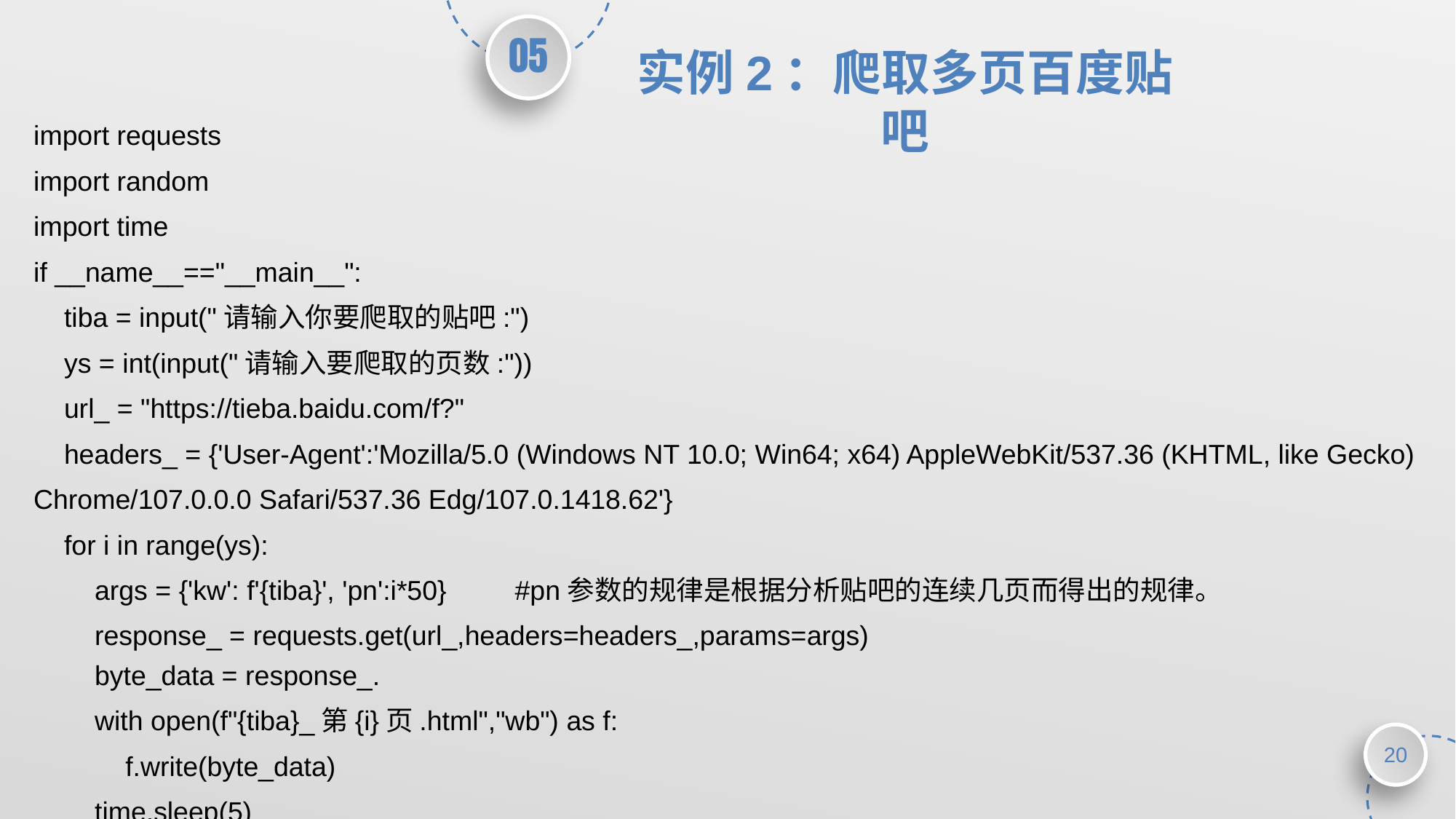

实例2：爬取多页百度贴吧
import requests
import random
import time
if __name__=="__main__":
    tiba = input("请输入你要爬取的贴吧:")
    ys = int(input("请输入要爬取的页数:"))
    url_ = "https://tieba.baidu.com/f?"
    headers_ = {'User-Agent':'Mozilla/5.0 (Windows NT 10.0; Win64; x64) AppleWebKit/537.36 (KHTML, like Gecko) Chrome/107.0.0.0 Safari/537.36 Edg/107.0.1418.62'}
    for i in range(ys):
        args = {'kw': f'{tiba}', 'pn':i*50}         #pn参数的规律是根据分析贴吧的连续几页而得出的规律。
        response_ = requests.get(url_,headers=headers_,params=args)
        byte_data = response_.
        with open(f"{tiba}_第{i}页.html","wb") as f:
            f.write(byte_data)
        time.sleep(5)